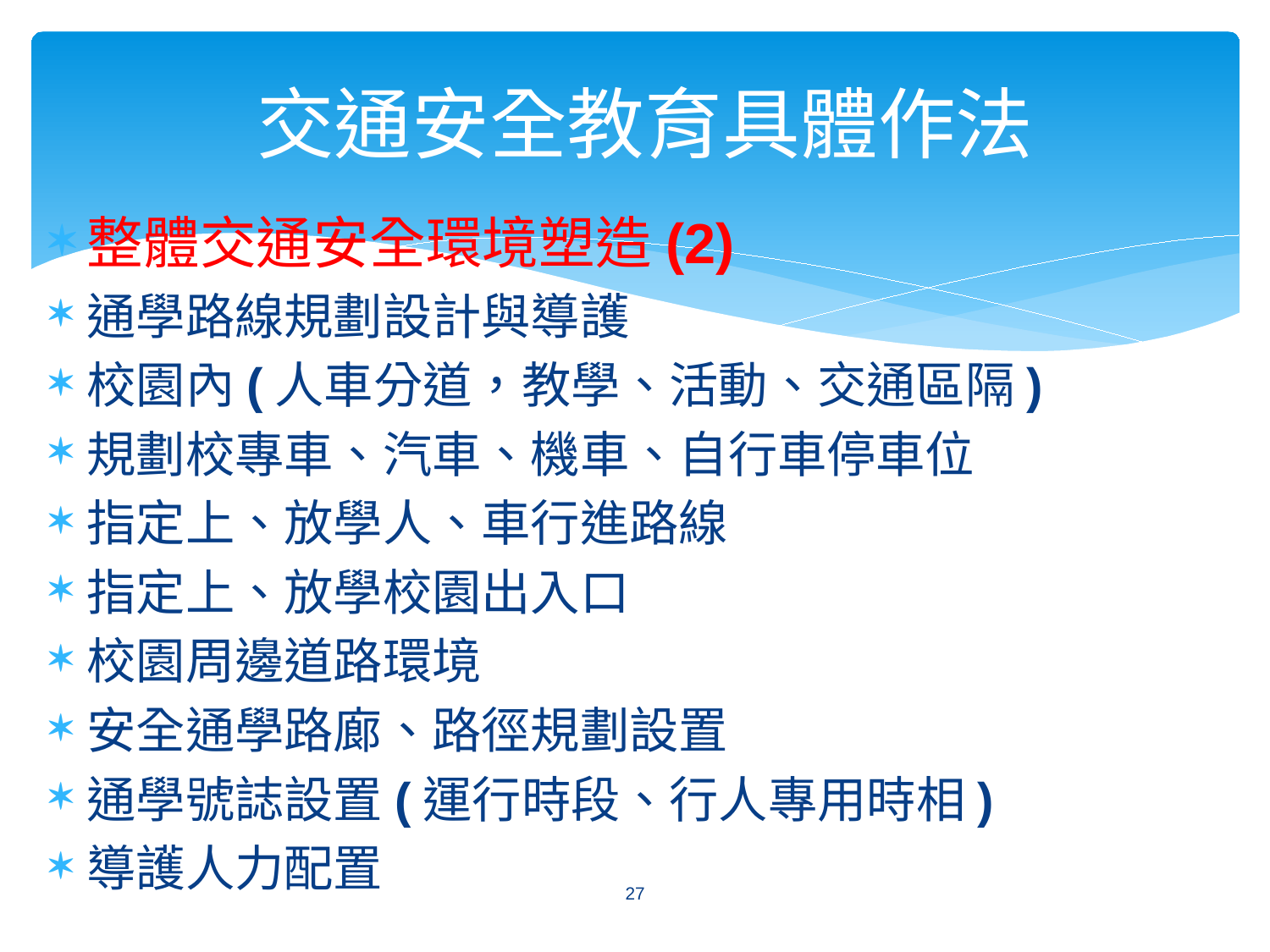

交通安全教育具體作法
整體交通安全環境塑造(2)
通學路線規劃設計與導護
校園內(人車分道，教學、活動、交通區隔)
規劃校專車、汽車、機車、自行車停車位
指定上、放學人、車行進路線
指定上、放學校園出入口
校園周邊道路環境
安全通學路廊、路徑規劃設置
通學號誌設置(運行時段、行人專用時相)
導護人力配置
27